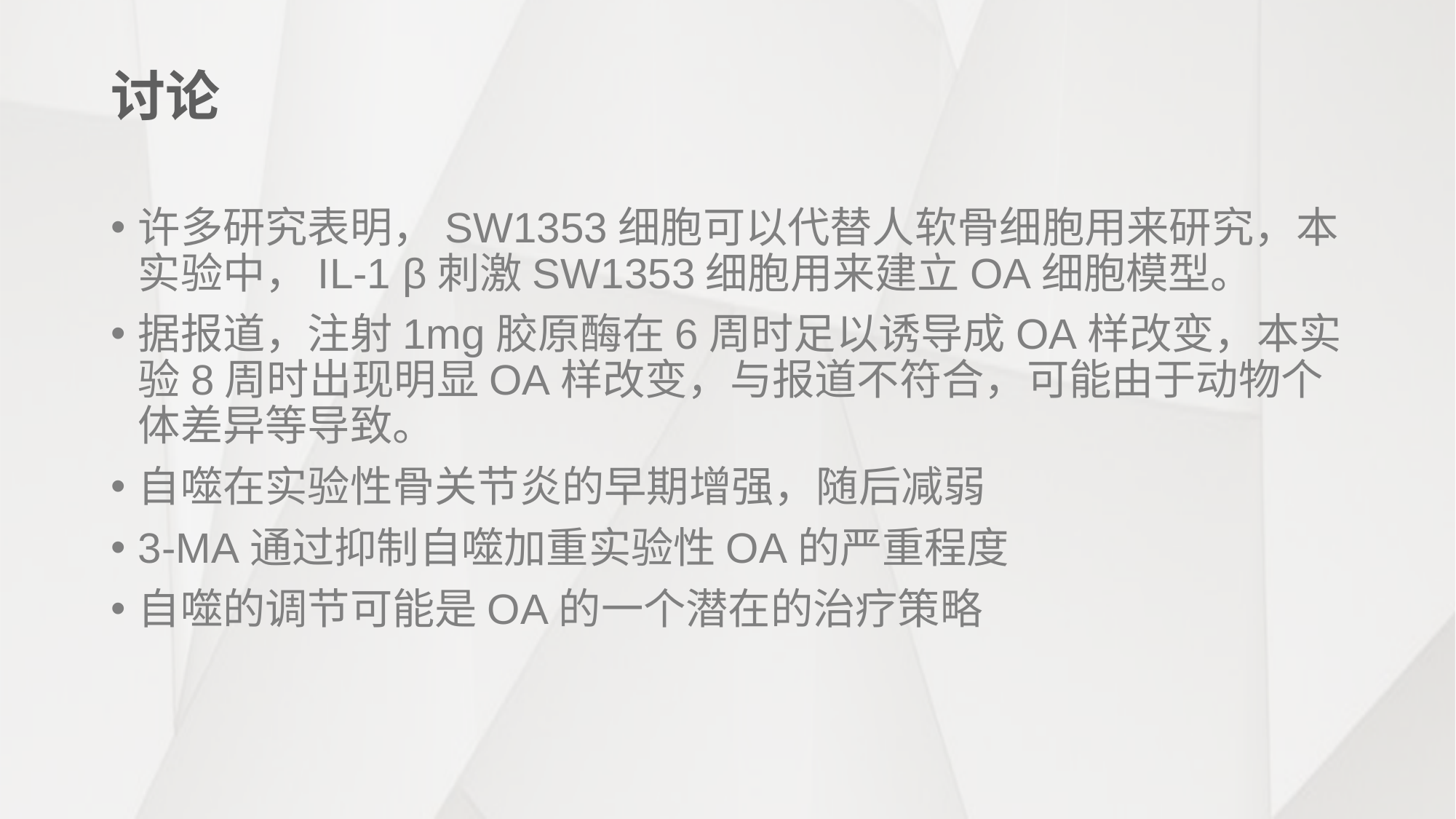

# 讨论
许多研究表明，SW1353细胞可以代替人软骨细胞用来研究，本实验中，IL-1 β刺激SW1353细胞用来建立OA细胞模型。
据报道，注射1mg胶原酶在6周时足以诱导成OA样改变，本实验8周时出现明显OA样改变，与报道不符合，可能由于动物个体差异等导致。
自噬在实验性骨关节炎的早期增强，随后减弱
3-MA通过抑制自噬加重实验性OA的严重程度
自噬的调节可能是OA的一个潜在的治疗策略